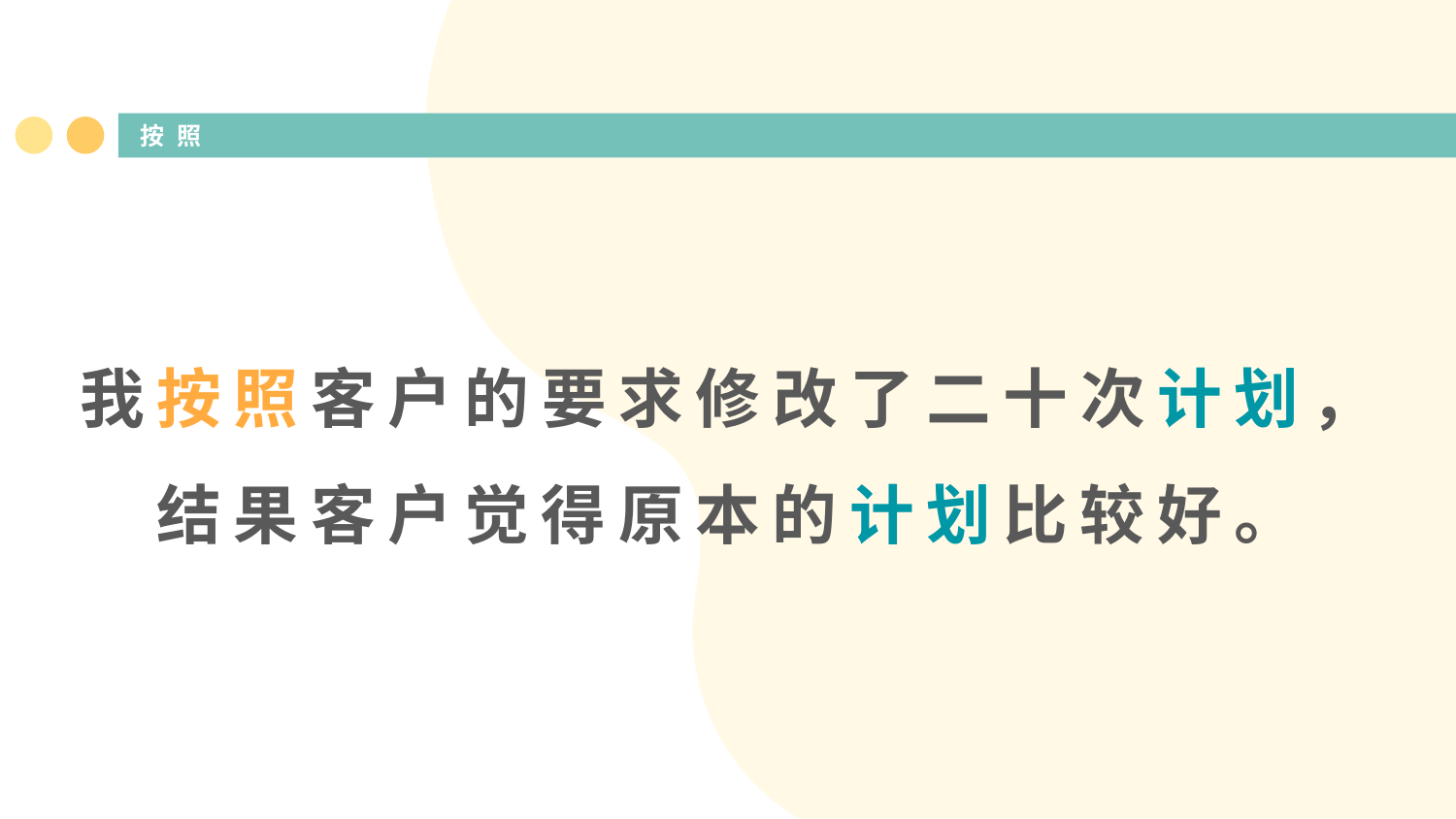

# 按照
我按照客户的要求修改了二十次计划，
结果客户觉得原本的计划比较好。